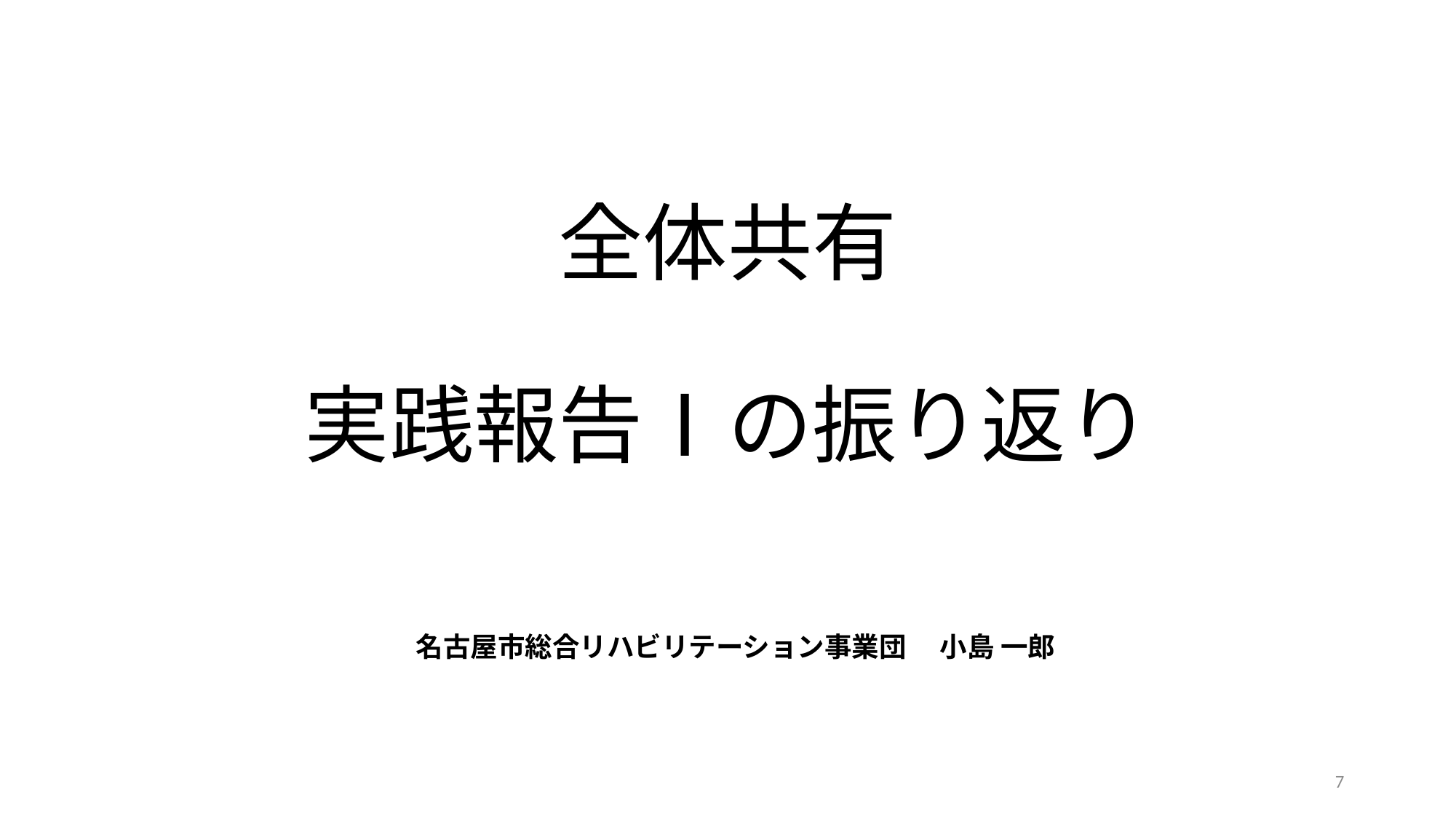

# 全体共有 実践報告Ⅰの振り返り
名古屋市総合リハビリテーション事業団 　小島 一郎
7